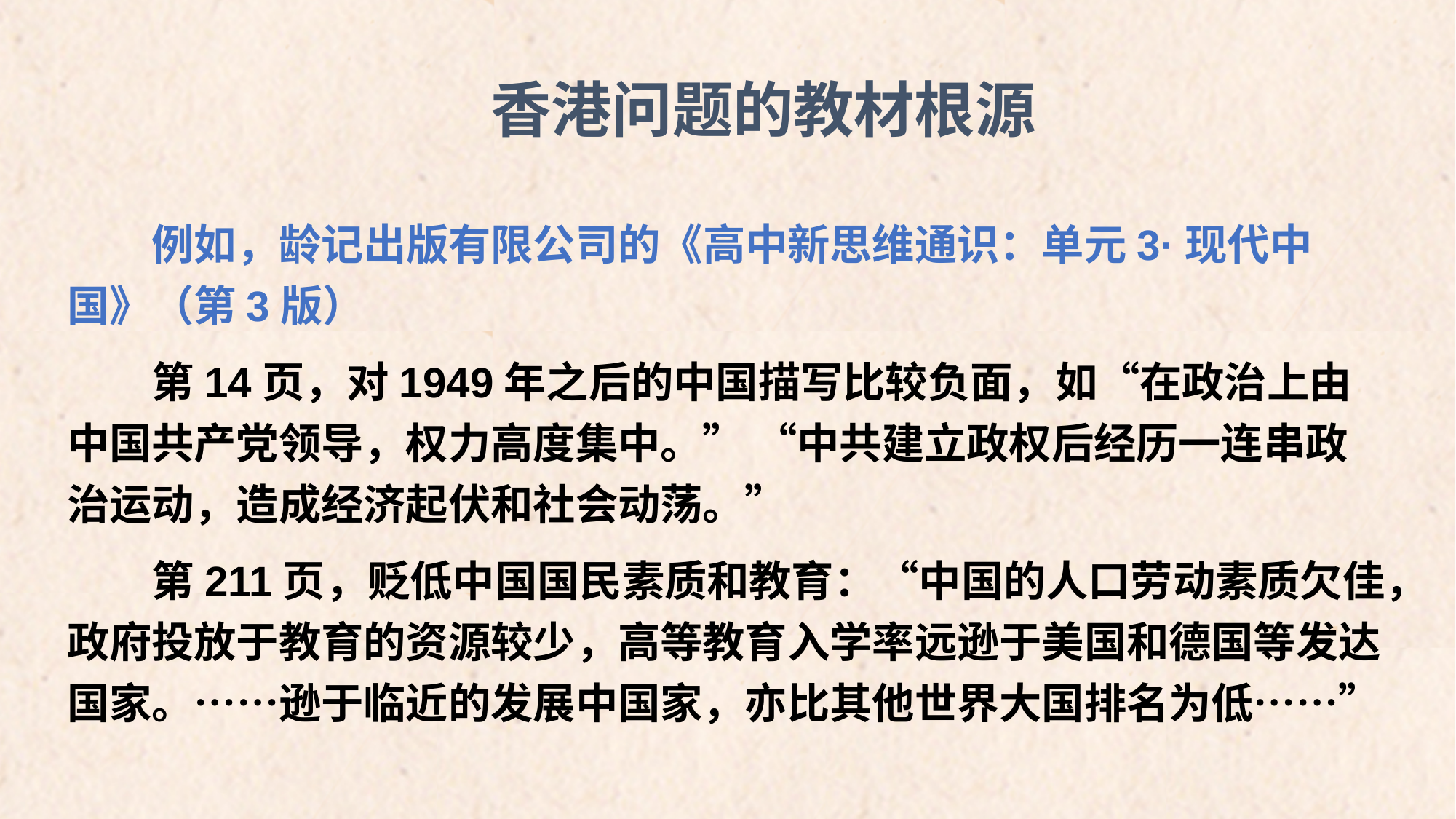

# 香港问题的教材根源
例如，龄记出版有限公司的《高中新思维通识：单元3·现代中国》（第3版）
第14页，对1949年之后的中国描写比较负面，如“在政治上由中国共产党领导，权力高度集中。” “中共建立政权后经历一连串政治运动，造成经济起伏和社会动荡。”
第211页，贬低中国国民素质和教育：“中国的人口劳动素质欠佳，政府投放于教育的资源较少，高等教育入学率远逊于美国和德国等发达国家。……逊于临近的发展中国家，亦比其他世界大国排名为低……”